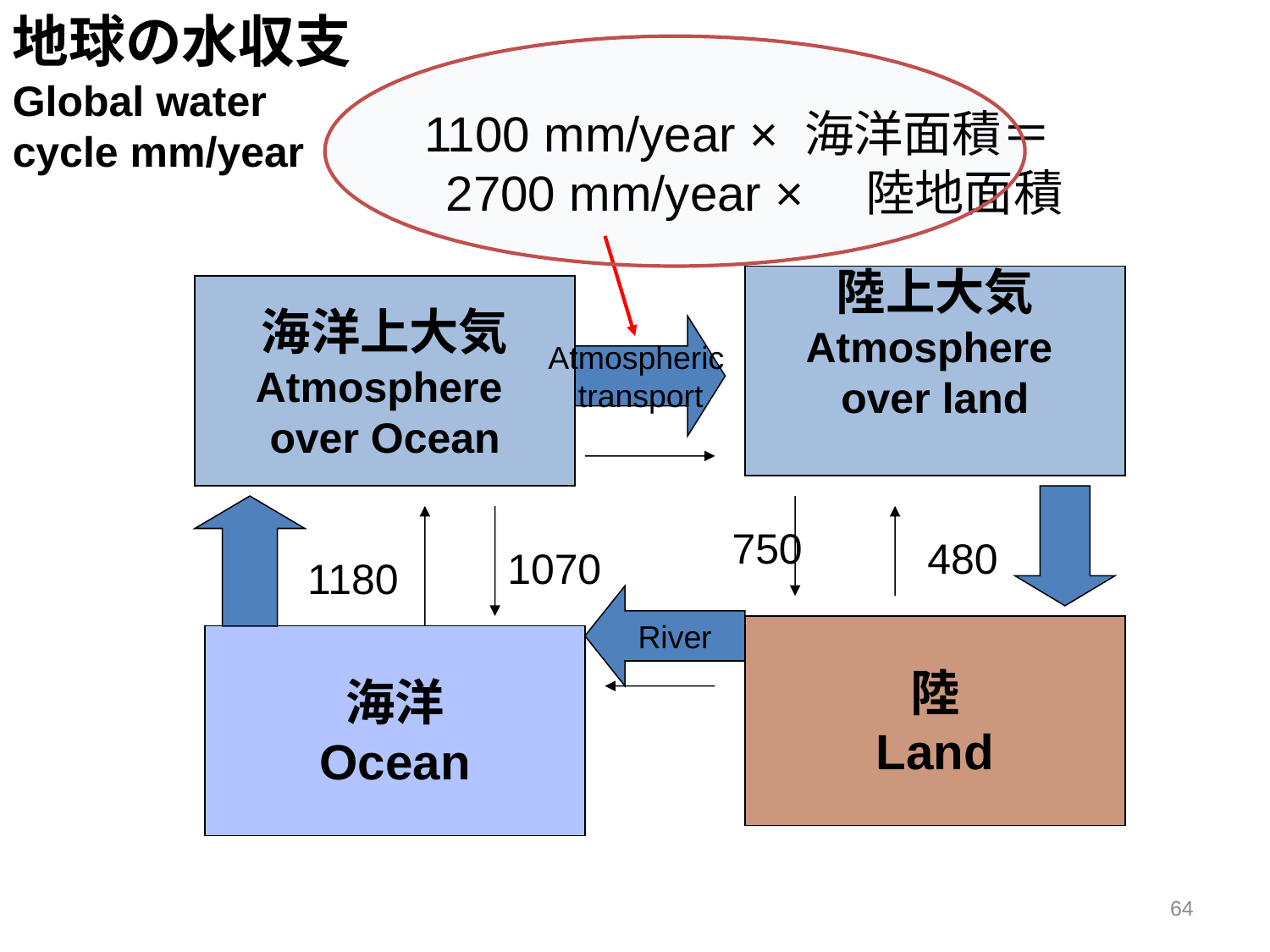

地球の水収支
Global water
cycle mm/year

　1100 mm/year × 海洋面積＝
　2700 mm/year ×　陸地面積

陸上大気
Atmosphere
over land
海洋上大気
Atmosphere
over Ocean
Atmospheric
transport

750
480
1070
1180
River
陸
Land
海洋
Ocean

64